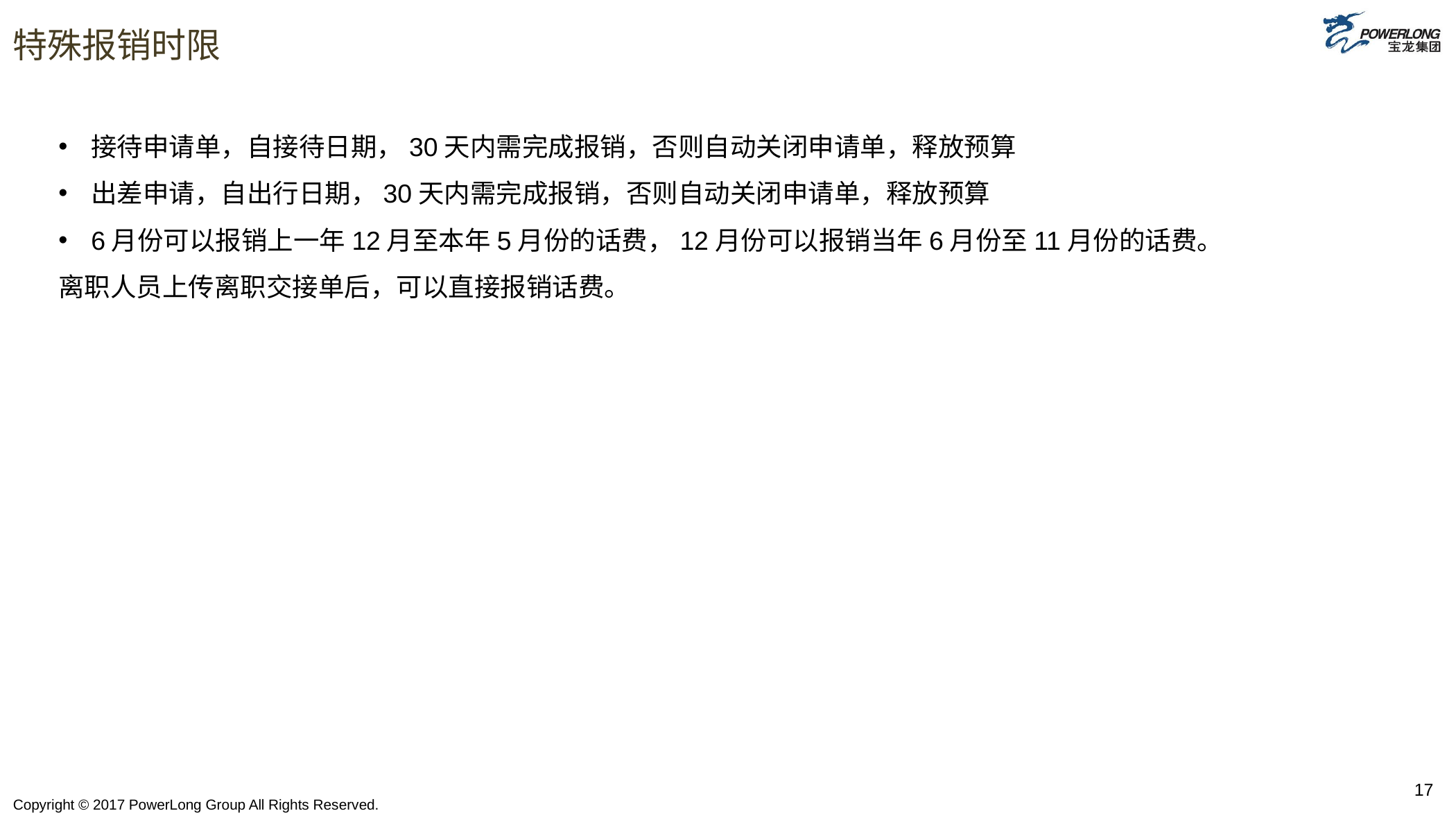

# 特殊报销时限
接待申请单，自接待日期，30天内需完成报销，否则自动关闭申请单，释放预算
出差申请，自出行日期，30天内需完成报销，否则自动关闭申请单，释放预算
6月份可以报销上一年12月至本年5月份的话费，12月份可以报销当年6月份至11月份的话费。
离职人员上传离职交接单后，可以直接报销话费。